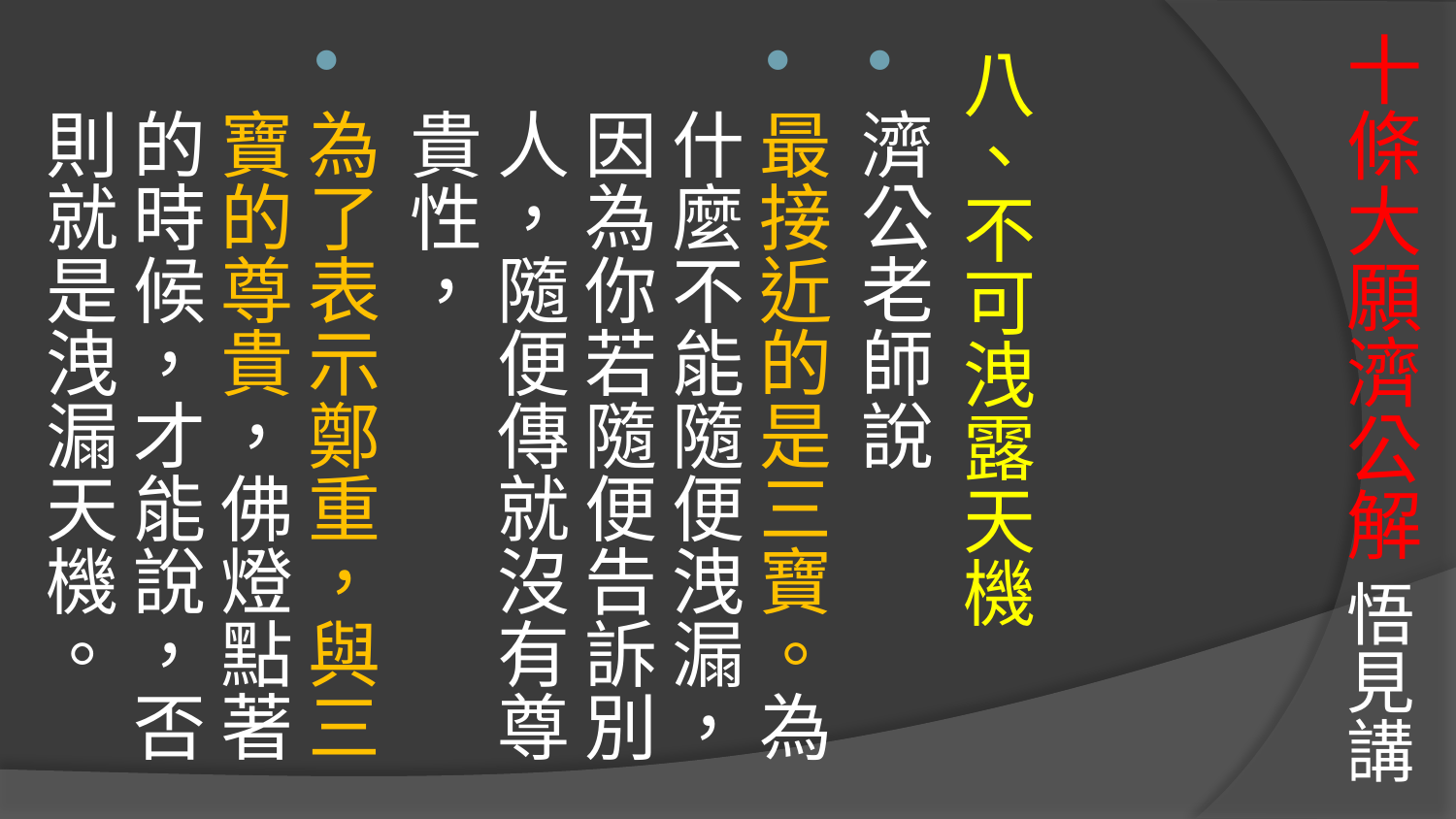

# 十條大願濟公解 悟見講
八、不可洩露天機
濟公老師說
最接近的是三寶。為什麼不能隨便洩漏，因為你若隨便告訴別人，隨便傳就沒有尊貴性，
為了表示鄭重，與三寶的尊貴，佛燈點著的時候，才能說，否則就是洩漏天機。